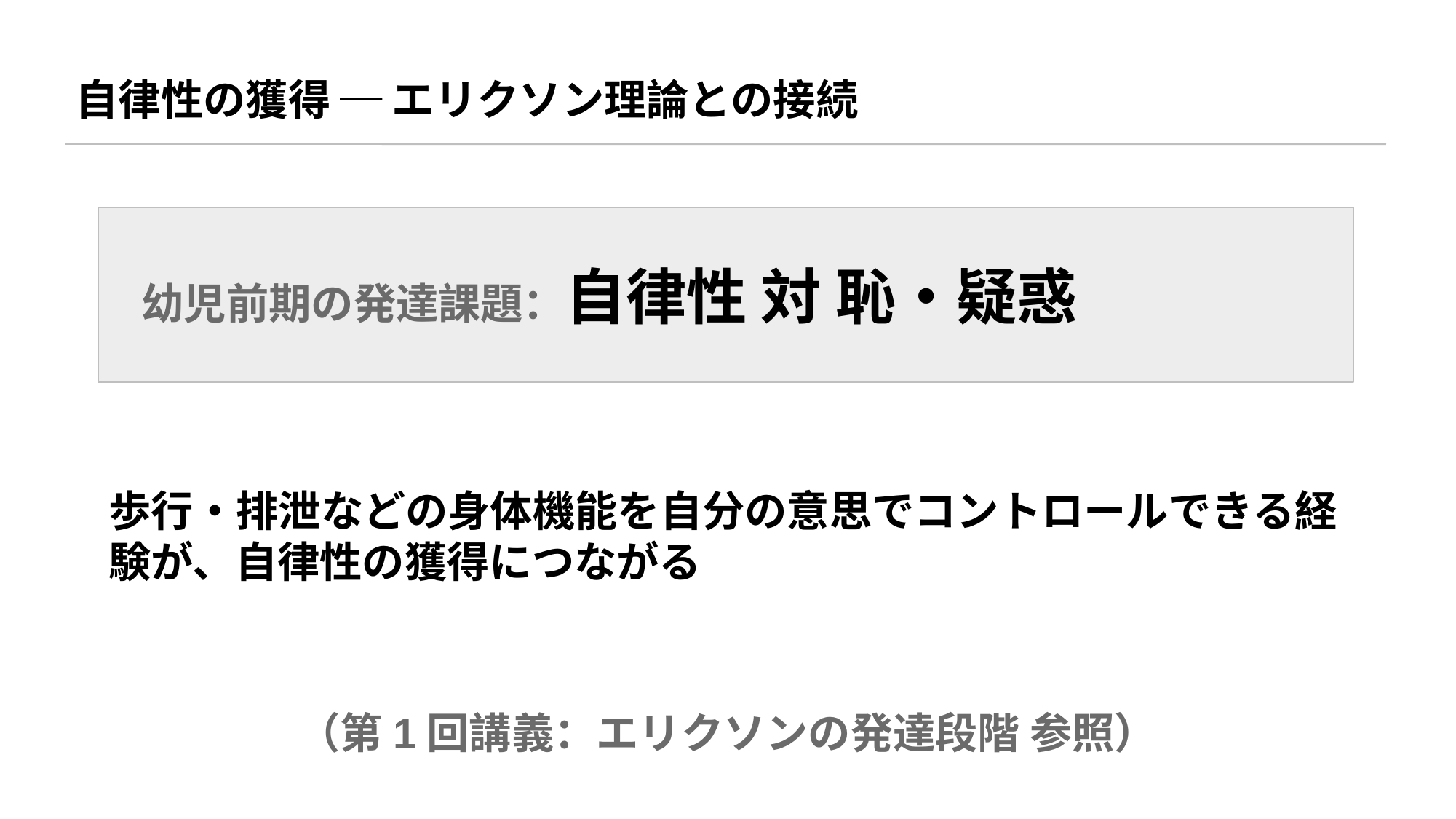

自律性の獲得 ─ エリクソン理論との接続

幼児前期の発達課題：自律性 対 恥・疑惑
歩行・排泄などの身体機能を自分の意思でコントロールできる経験が、自律性の獲得につながる
（第1回講義：エリクソンの発達段階 参照）